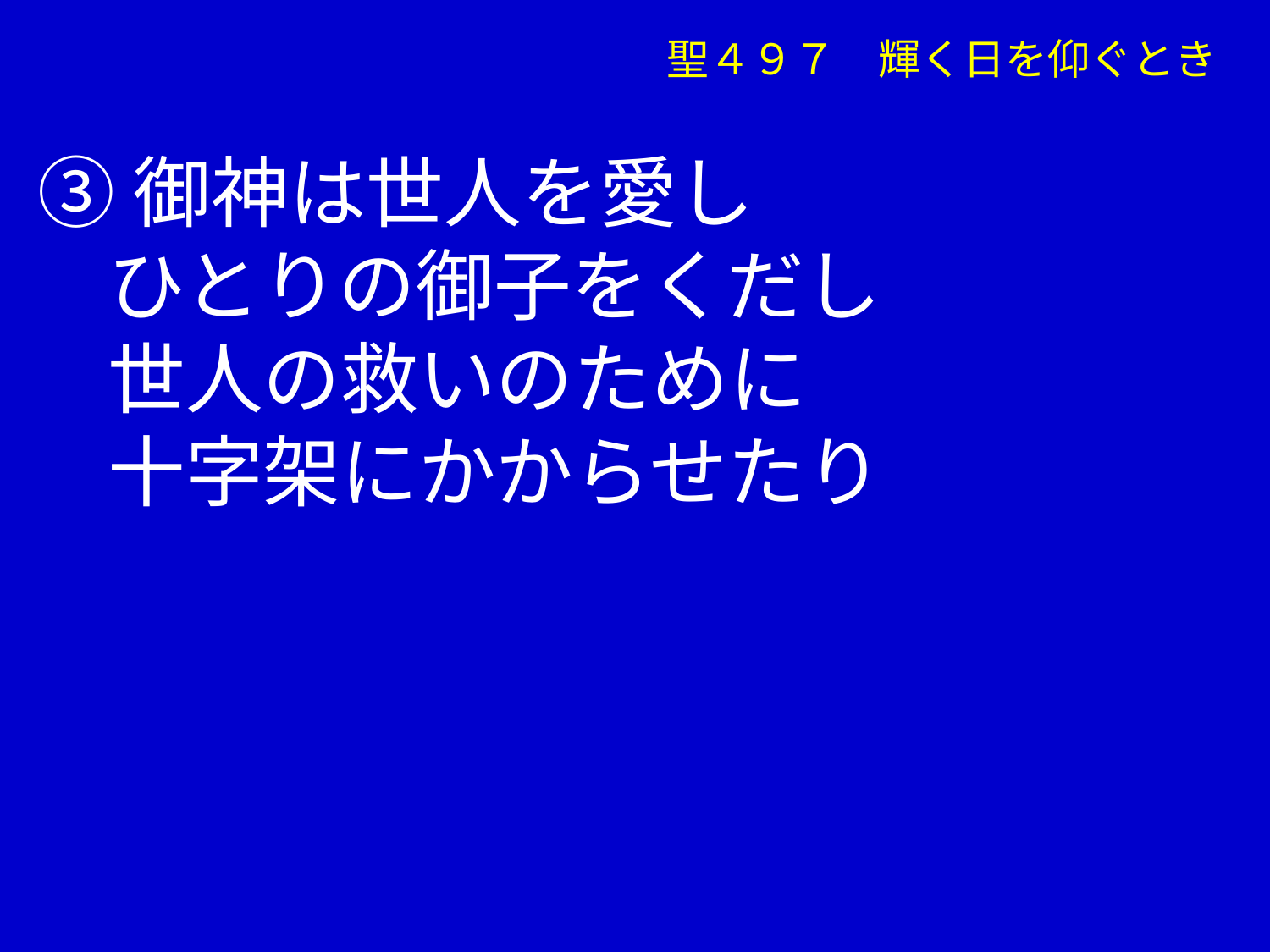

聖４９７　輝く日を仰ぐとき
➂御神は世人を愛し
   ひとりの御子をくだし
   世人の救いのために
   十字架にかからせたり